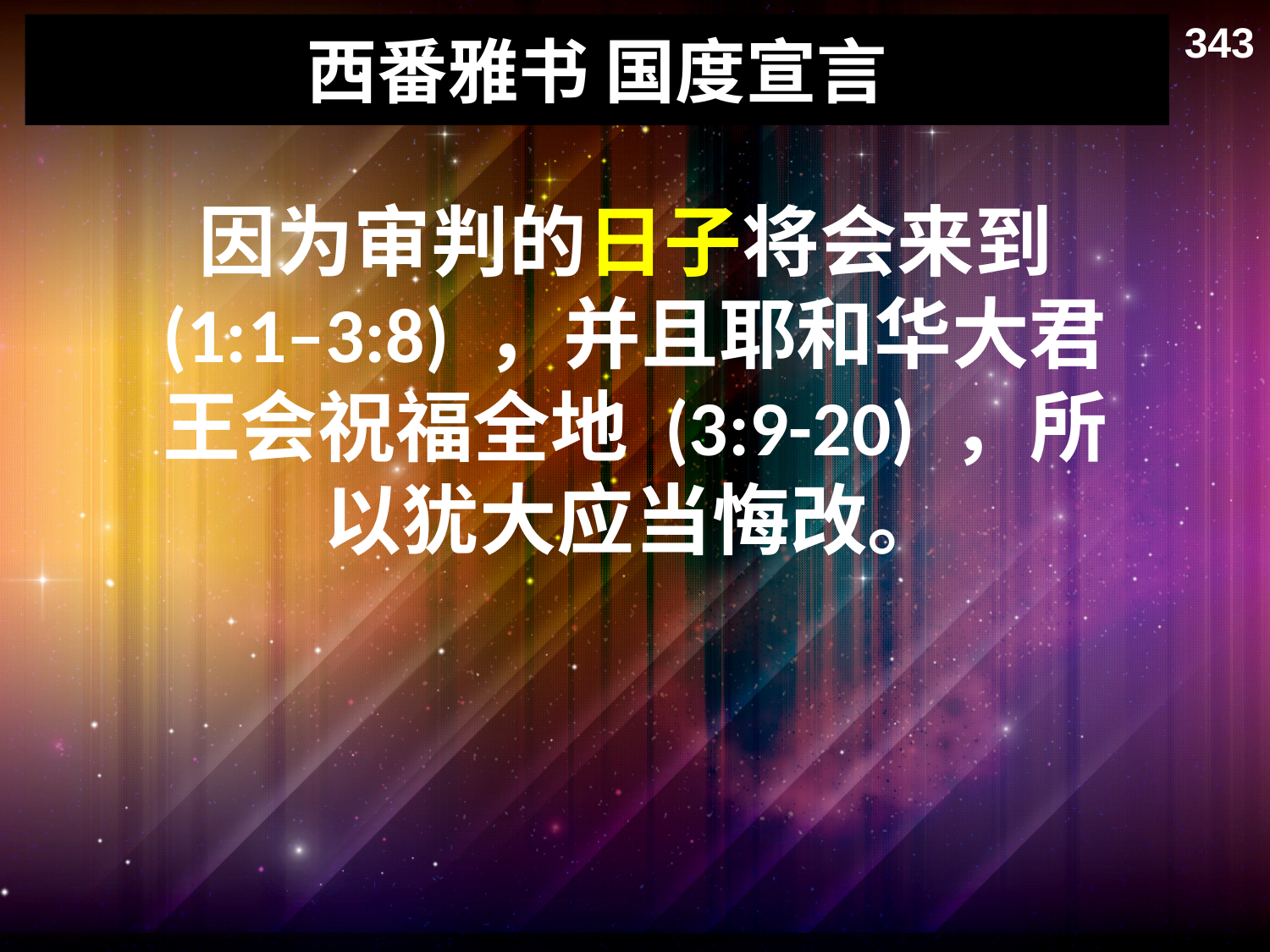

343
# 西番雅书 国度宣言
因为审判的日子将会来到(1:1–3:8) ，并且耶和华大君王会祝福全地 (3:9-20) ，所以犹大应当悔改。